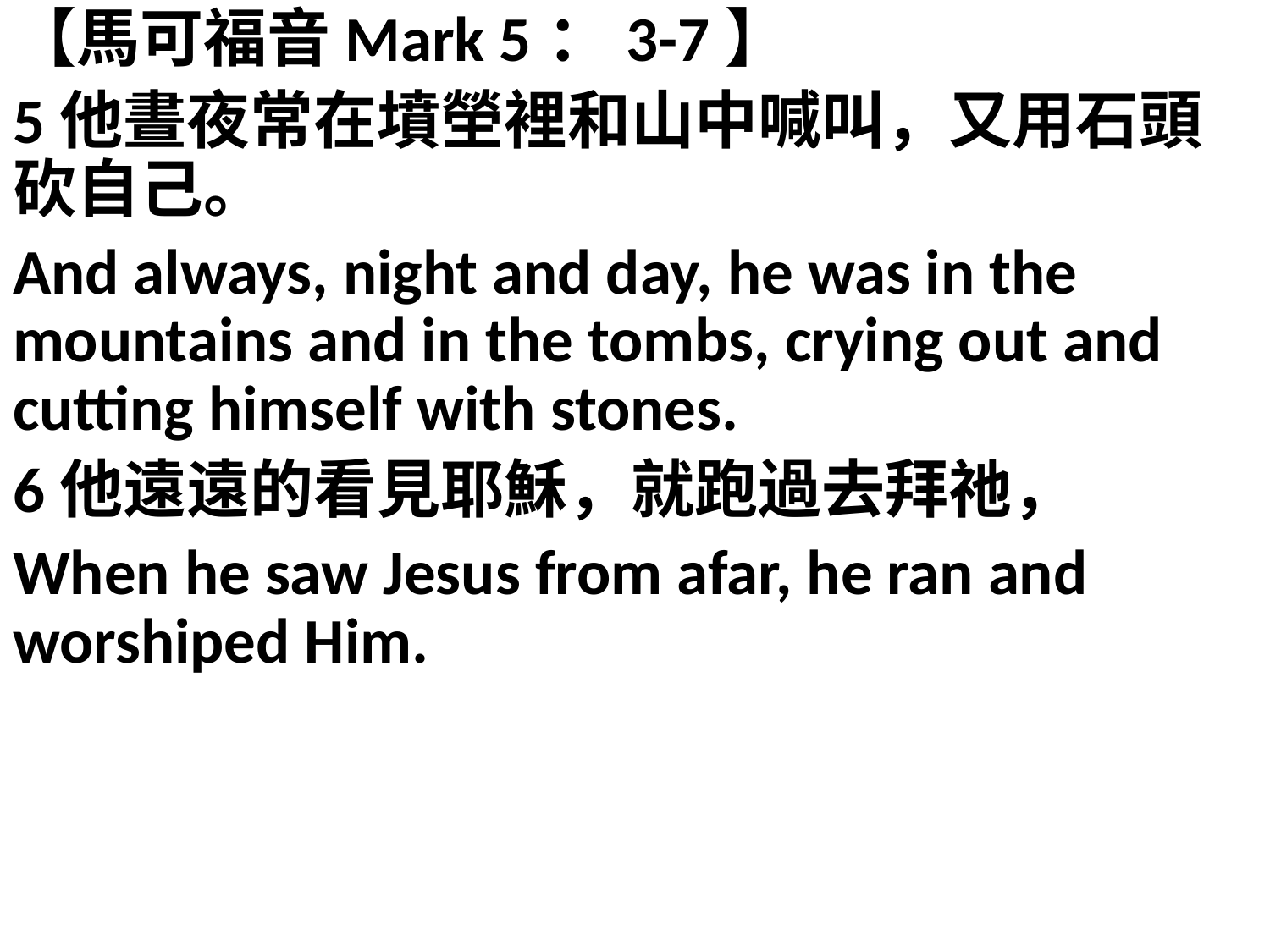

【馬可福音Mark 5：3-7】
5他晝夜常在墳塋裡和山中喊叫，又用石頭砍自己。
And always, night and day, he was in the mountains and in the tombs, crying out and cutting himself with stones.
6他遠遠的看見耶穌，就跑過去拜祂，
When he saw Jesus from afar, he ran and worshiped Him.